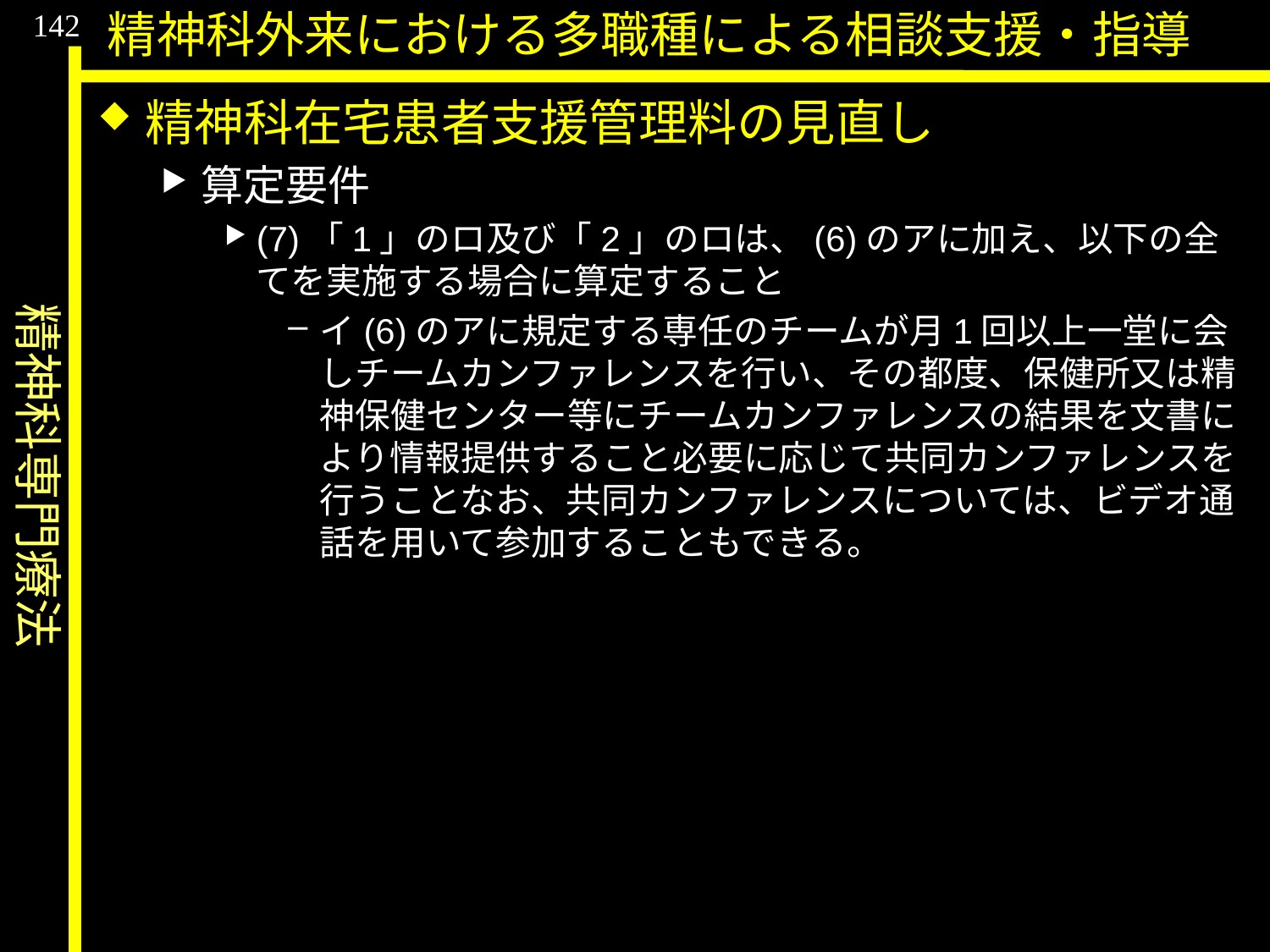

精神科専門療法
142
精神科外来における多職種による相談支援・指導

精神科在宅患者支援管理料の見直し
算定要件
(7)「1」のロ及び「2」のロは、(6)のアに加え、以下の全てを実施する場合に算定すること
イ(6)のアに規定する専任のチームが月1回以上一堂に会しチームカンファレンスを行い、その都度、保健所又は精神保健センター等にチームカンファレンスの結果を文書により情報提供すること必要に応じて共同カンファレンスを行うことなお、共同カンファレンスについては、ビデオ通話を用いて参加することもできる。